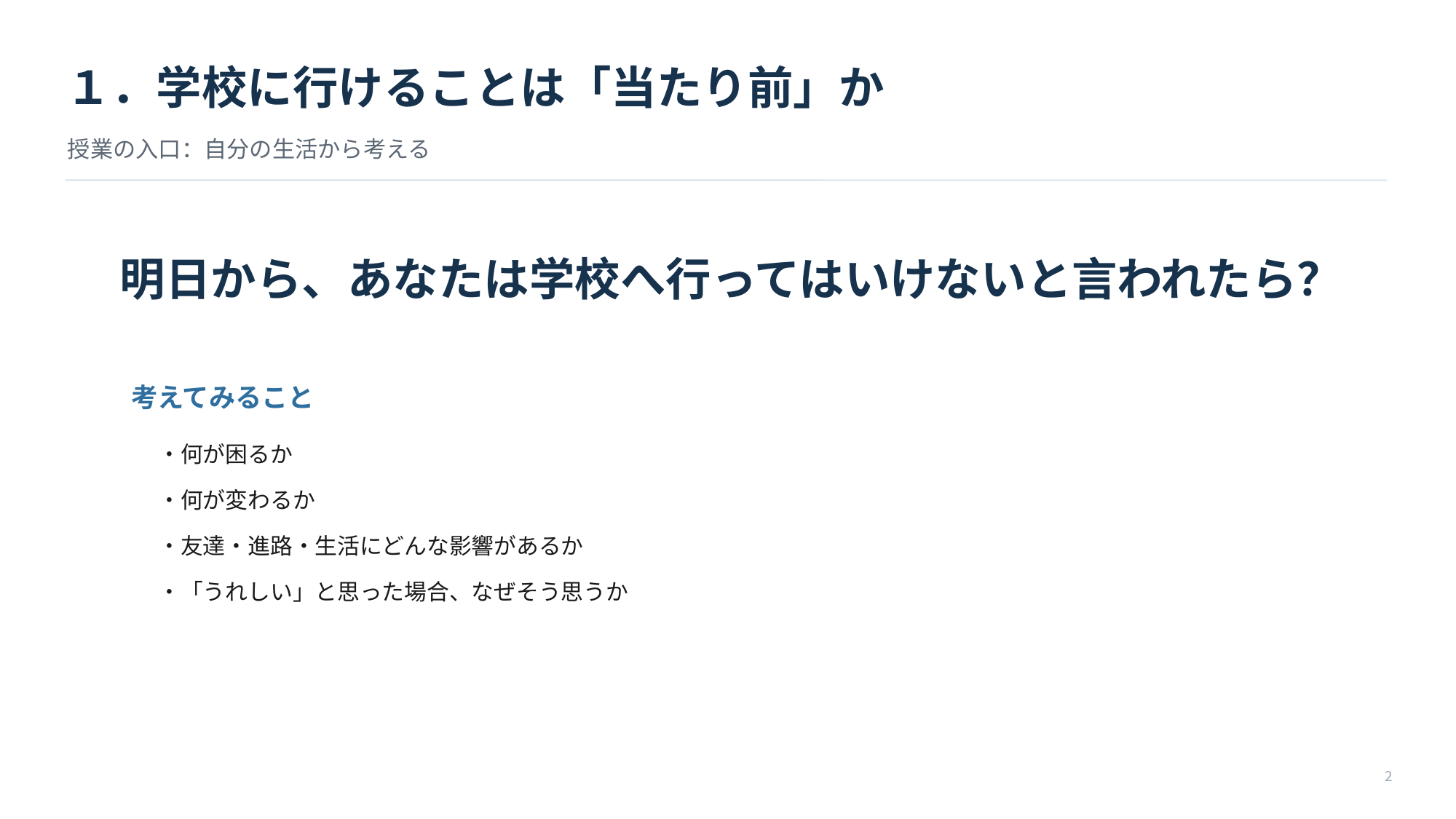

１．学校に行けることは「当たり前」か
授業の入口：自分の生活から考える

明日から、あなたは学校へ行ってはいけないと言われたら？
考えてみること
・何が困るか
・何が変わるか
・友達・進路・生活にどんな影響があるか
・「うれしい」と思った場合、なぜそう思うか
2